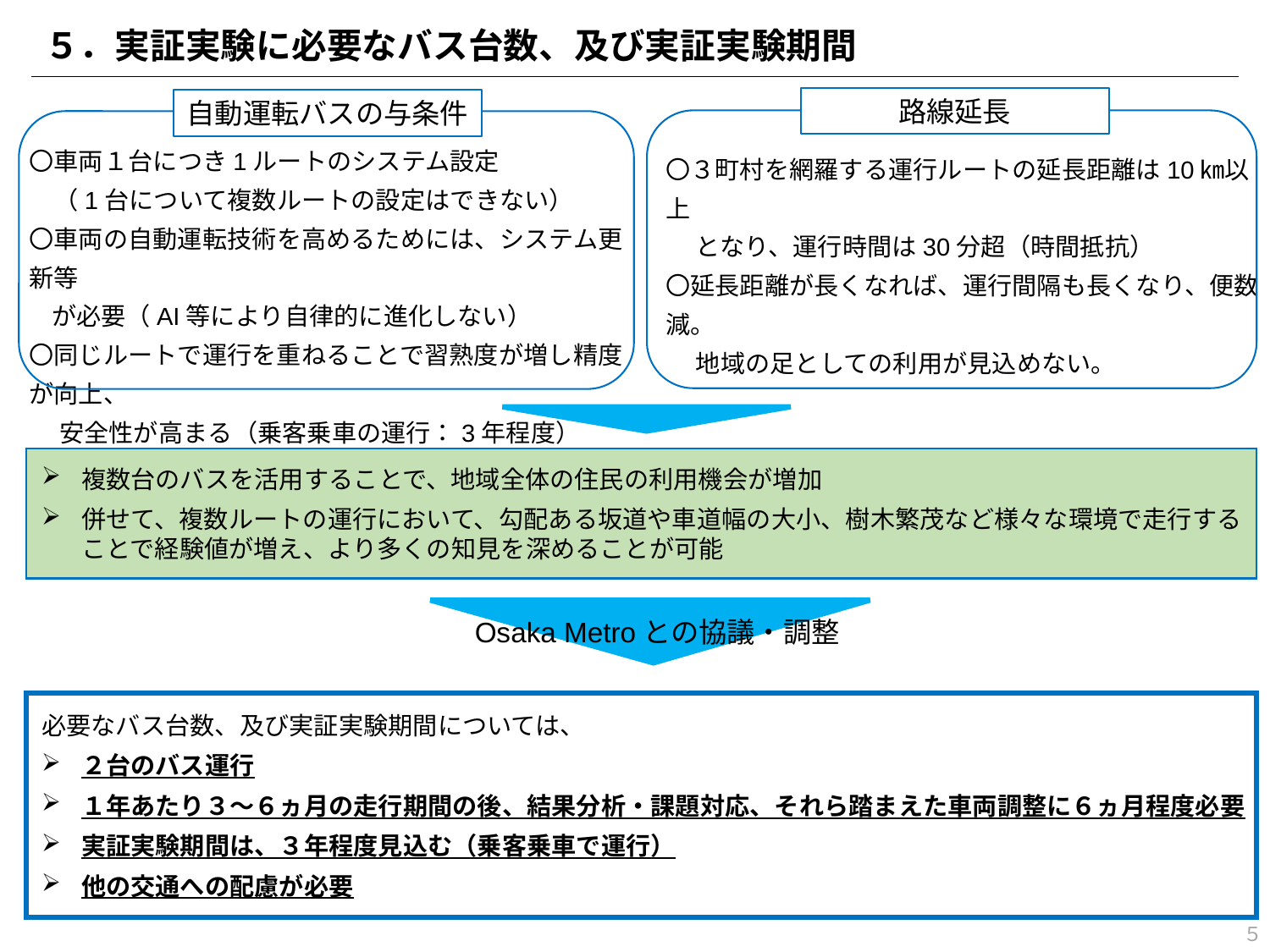

５．実証実験に必要なバス台数、及び実証実験期間
路線延長
自動運転バスの与条件

〇車両１台につき1ルートのシステム設定
　（1台について複数ルートの設定はできない）
〇車両の自動運転技術を高めるためには、システム更新等
   が必要（AI等により自律的に進化しない）
〇同じルートで運行を重ねることで習熟度が増し精度が向上、
　 安全性が高まる（乗客乗車の運行：3年程度）
〇３町村を網羅する運行ルートの延長距離は10㎞以上
　 となり、運行時間は30分超（時間抵抗）
〇延長距離が長くなれば、運行間隔も長くなり、便数減。
　 地域の足としての利用が見込めない。

複数台のバスを活用することで、地域全体の住民の利用機会が増加
併せて、複数ルートの運行において、勾配ある坂道や車道幅の大小、樹木繁茂など様々な環境で走行することで経験値が増え、より多くの知見を深めることが可能

Osaka Metroとの協議・調整
必要なバス台数、及び実証実験期間については、
２台のバス運行
１年あたり３～６ヵ月の走行期間の後、結果分析・課題対応、それら踏まえた車両調整に６ヵ月程度必要
実証実験期間は、３年程度見込む（乗客乗車で運行）
他の交通への配慮が必要
５